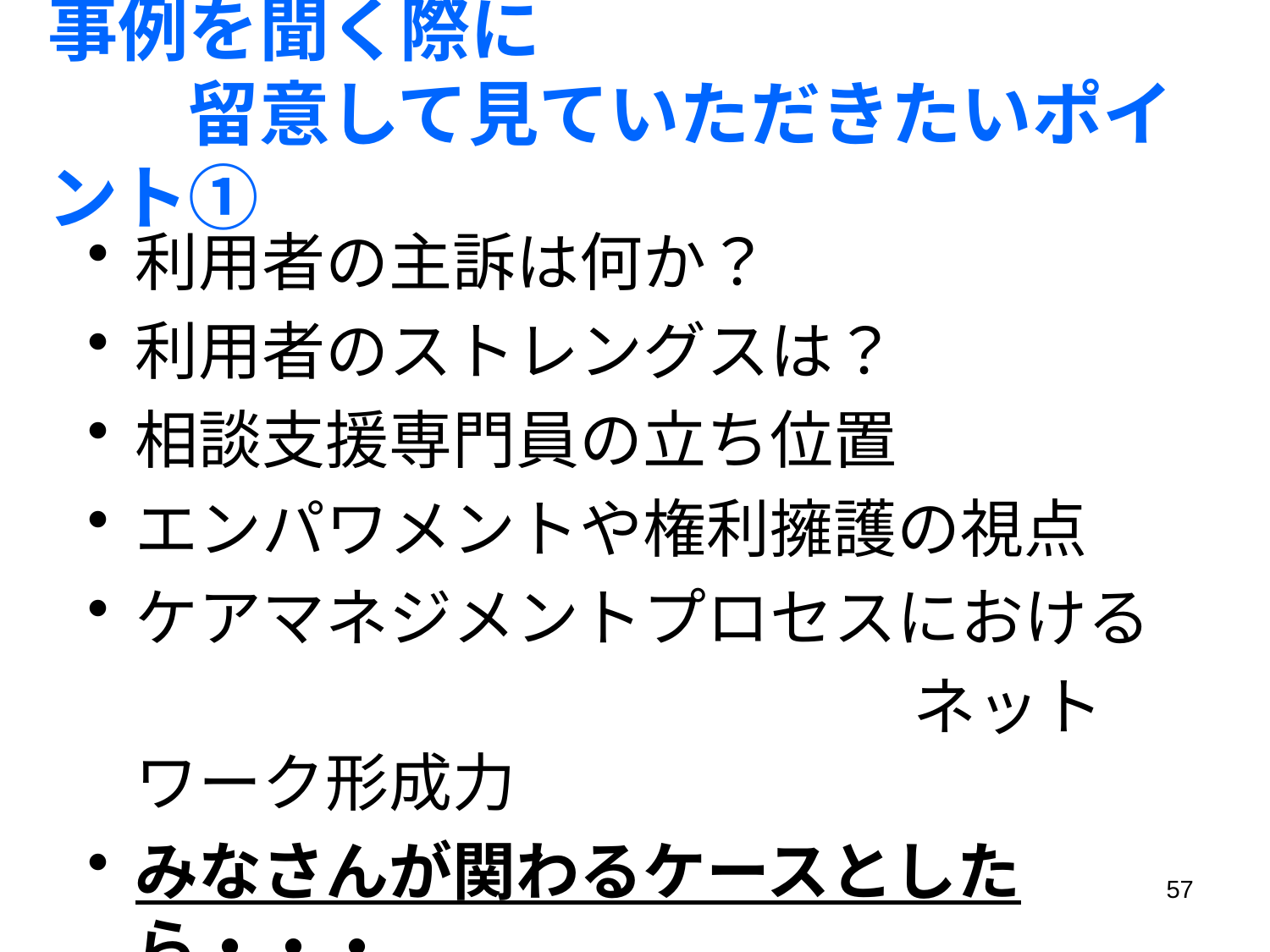

# 事例を聞く際に 　　留意して見ていただきたいポイント①
利用者の主訴は何か？
利用者のストレングスは？
相談支援専門員の立ち位置
エンパワメントや権利擁護の視点
ケアマネジメントプロセスにおける
　　　　　　　　　　　　　ネットワーク形成力
みなさんが関わるケースとしたら・・・
57